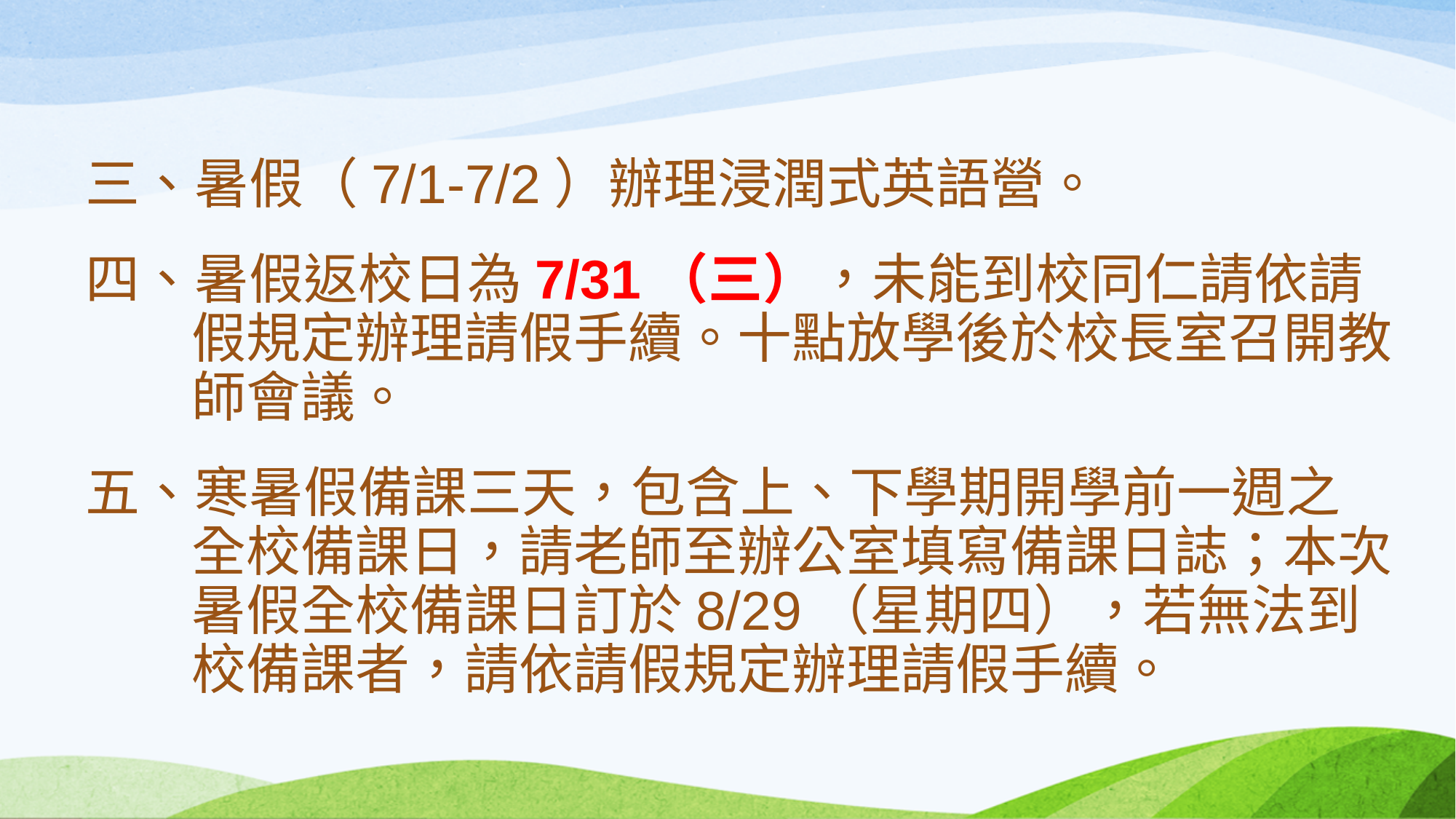

三、暑假（7/1-7/2）辦理浸潤式英語營。
四、暑假返校日為7/31（三），未能到校同仁請依請假規定辦理請假手續。十點放學後於校長室召開教師會議。
五、寒暑假備課三天，包含上、下學期開學前一週之全校備課日，請老師至辦公室填寫備課日誌；本次暑假全校備課日訂於8/29（星期四），若無法到校備課者，請依請假規定辦理請假手續。